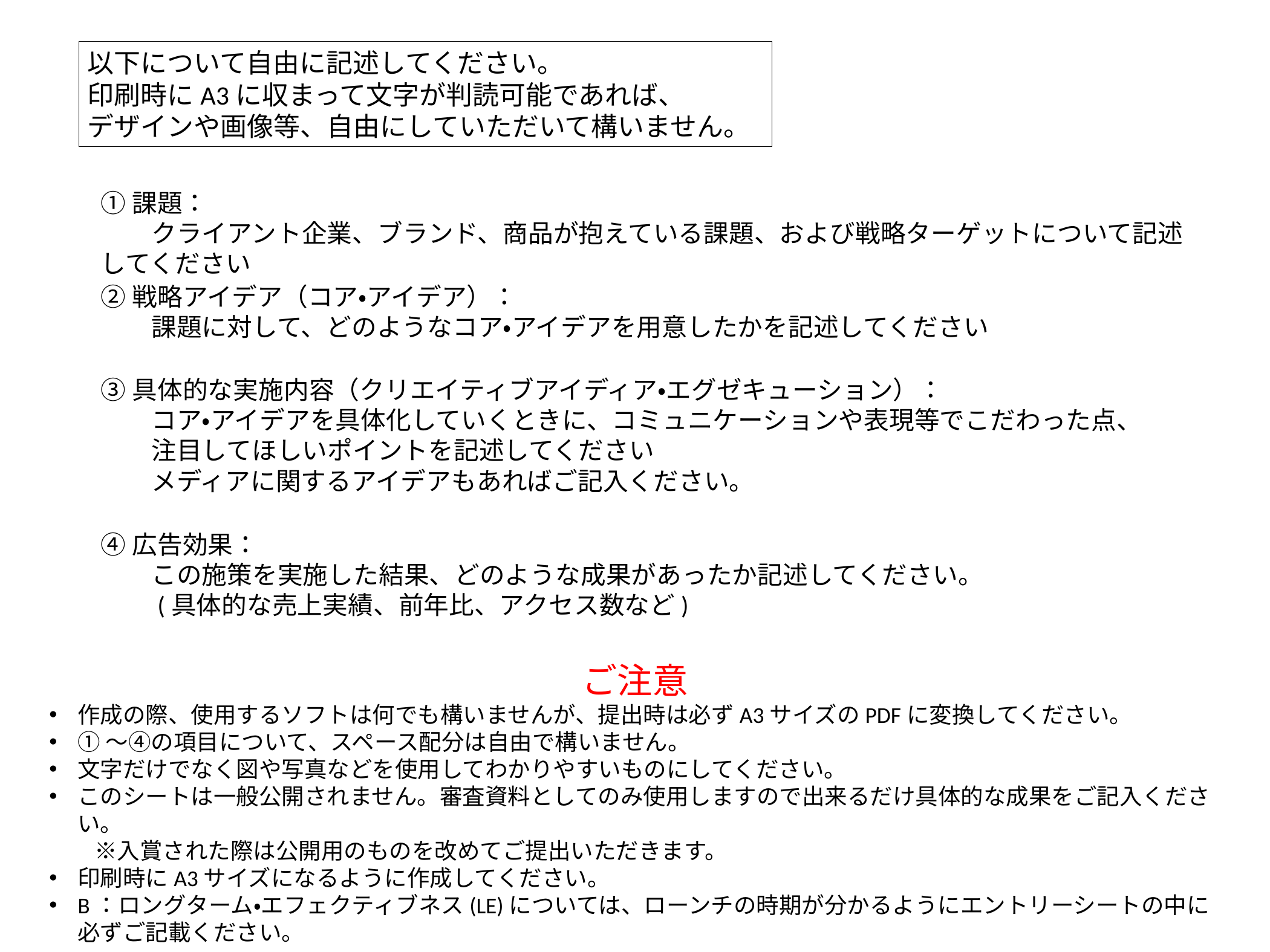

以下について自由に記述してください。
印刷時にA3に収まって文字が判読可能であれば、
デザインや画像等、自由にしていただいて構いません。
①課題：
　　クライアント企業、ブランド、商品が抱えている課題、および戦略ターゲットについて記述してください
②戦略アイデア（コア・アイデア）：
　　課題に対して、どのようなコア・アイデアを用意したかを記述してください
③具体的な実施内容（クリエイティブアイディア・エグゼキューション）：
　　コア・アイデアを具体化していくときに、コミュニケーションや表現等でこだわった点、
　　注目してほしいポイントを記述してください
　　メディアに関するアイデアもあればご記入ください。
④広告効果：
　　この施策を実施した結果、どのような成果があったか記述してください。
　　(具体的な売上実績、前年比、アクセス数など)
ご注意
作成の際、使用するソフトは何でも構いませんが、提出時は必ずA3サイズのPDFに変換してください。
①～④の項目について、スペース配分は自由で構いません。
文字だけでなく図や写真などを使用してわかりやすいものにしてください。
このシートは一般公開されません。審査資料としてのみ使用しますので出来るだけ具体的な成果をご記入ください。
　　※入賞された際は公開用のものを改めてご提出いただきます。
印刷時にA3サイズになるように作成してください。
B：ロングターム・エフェクティブネス(LE)については、ローンチの時期が分かるようにエントリーシートの中に必ずご記載ください。